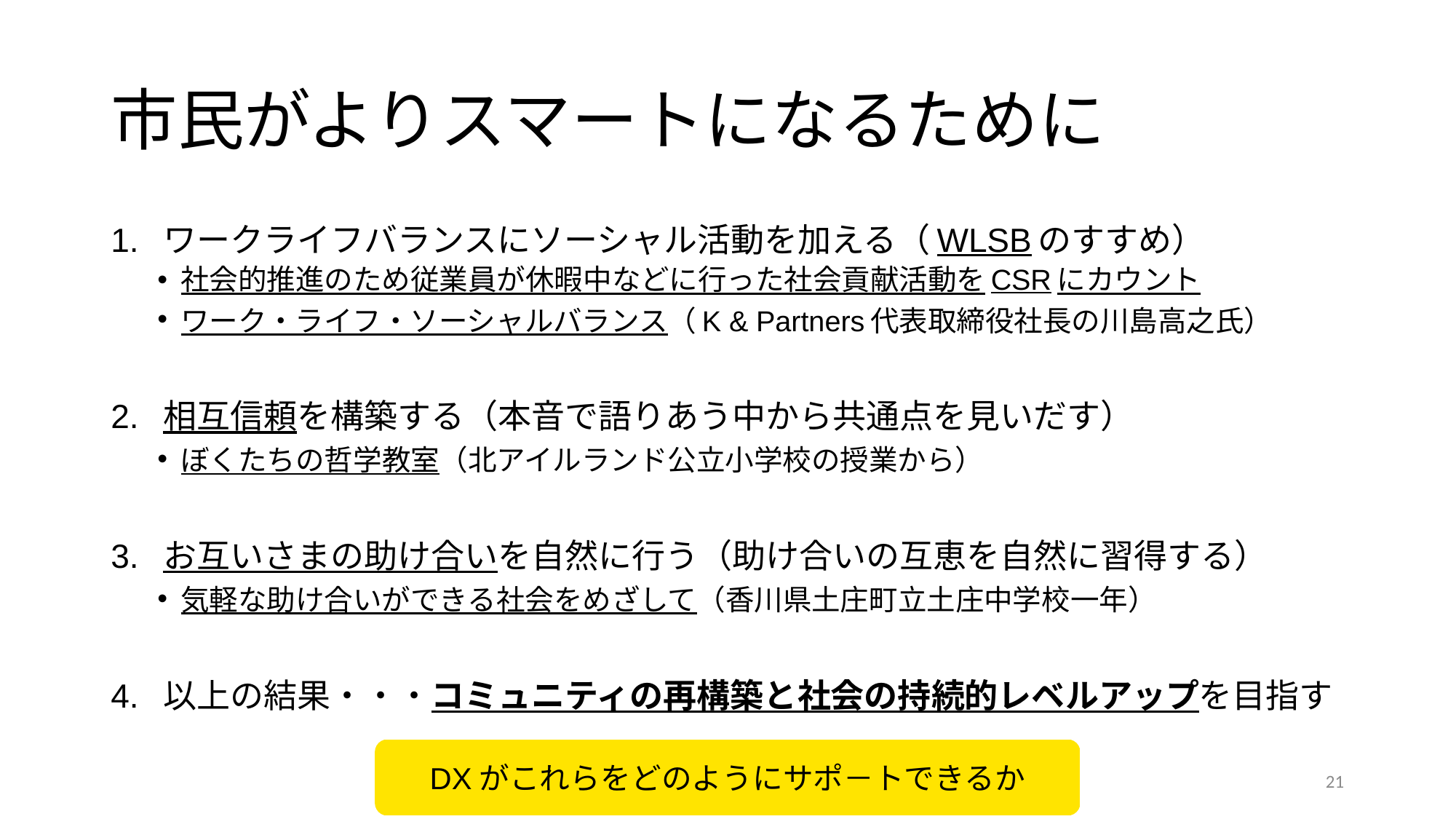

# 市民がよりスマートになるために
ワークライフバランスにソーシャル活動を加える（WLSBのすすめ）
社会的推進のため従業員が休暇中などに行った社会貢献活動をCSRにカウント
ワーク・ライフ・ソーシャルバランス（K & Partners代表取締役社長の川島高之氏）

相互信頼を構築する（本音で語りあう中から共通点を見いだす）
ぼくたちの哲学教室（北アイルランド公立小学校の授業から）

お互いさまの助け合いを自然に行う（助け合いの互恵を自然に習得する）
気軽な助け合いができる社会をめざして（香川県土庄町立土庄中学校一年）

以上の結果・・・コミュニティの再構築と社会の持続的レベルアップを目指す

DXがこれらをどのようにサポ－トできるか
21